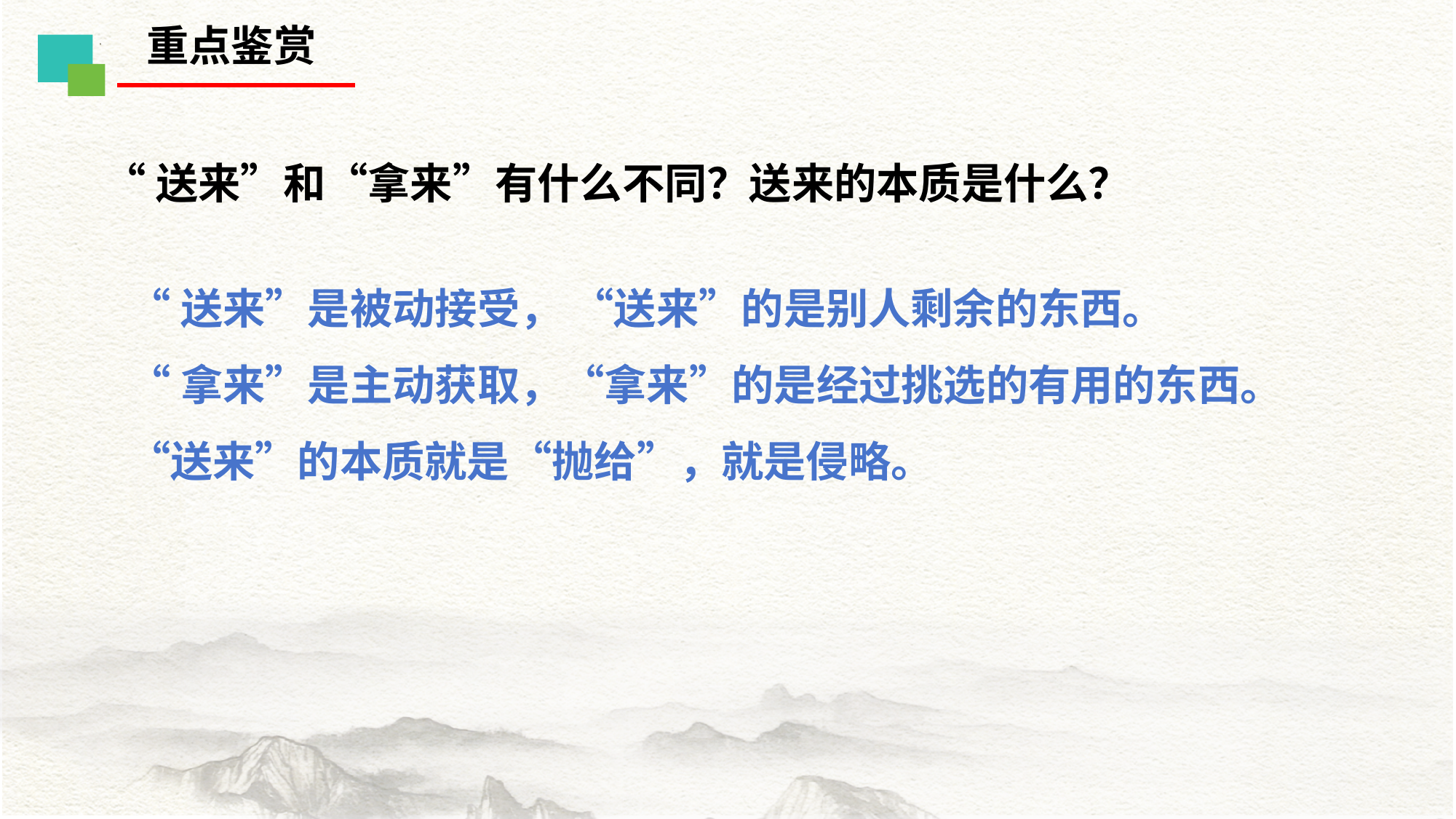

重点鉴赏

“送来”和“拿来”有什么不同？送来的本质是什么？
“送来”是被动接受， “送来”的是别人剩余的东西。
“拿来”是主动获取，“拿来”的是经过挑选的有用的东西。“送来”的本质就是“抛给”，就是侵略。